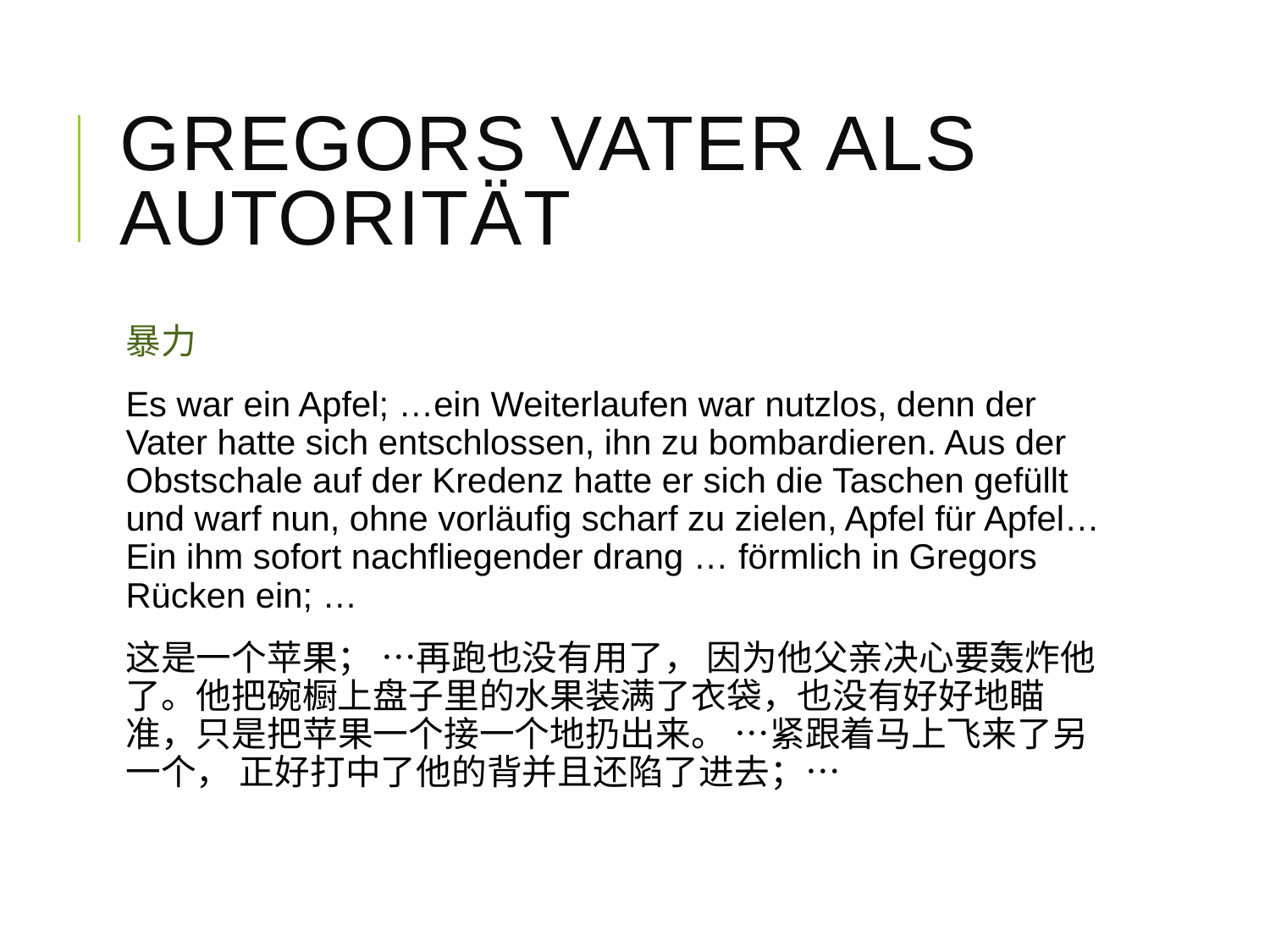

# Gregors Vater als Autorität
暴力
Es war ein Apfel; …ein Weiterlaufen war nutzlos, denn der Vater hatte sich entschlossen, ihn zu bombardieren. Aus der Obstschale auf der Kredenz hatte er sich die Taschen gefüllt und warf nun, ohne vorläufig scharf zu zielen, Apfel für Apfel…Ein ihm sofort nachfliegender drang … förmlich in Gregors Rücken ein; …
这是一个苹果； …再跑也没有用了， 因为他父亲决心要轰炸他了。他把碗橱上盘子里的水果装满了衣袋，也没有好好地瞄准，只是把苹果一个接一个地扔出来。 …紧跟着马上飞来了另一个， 正好打中了他的背并且还陷了进去；…